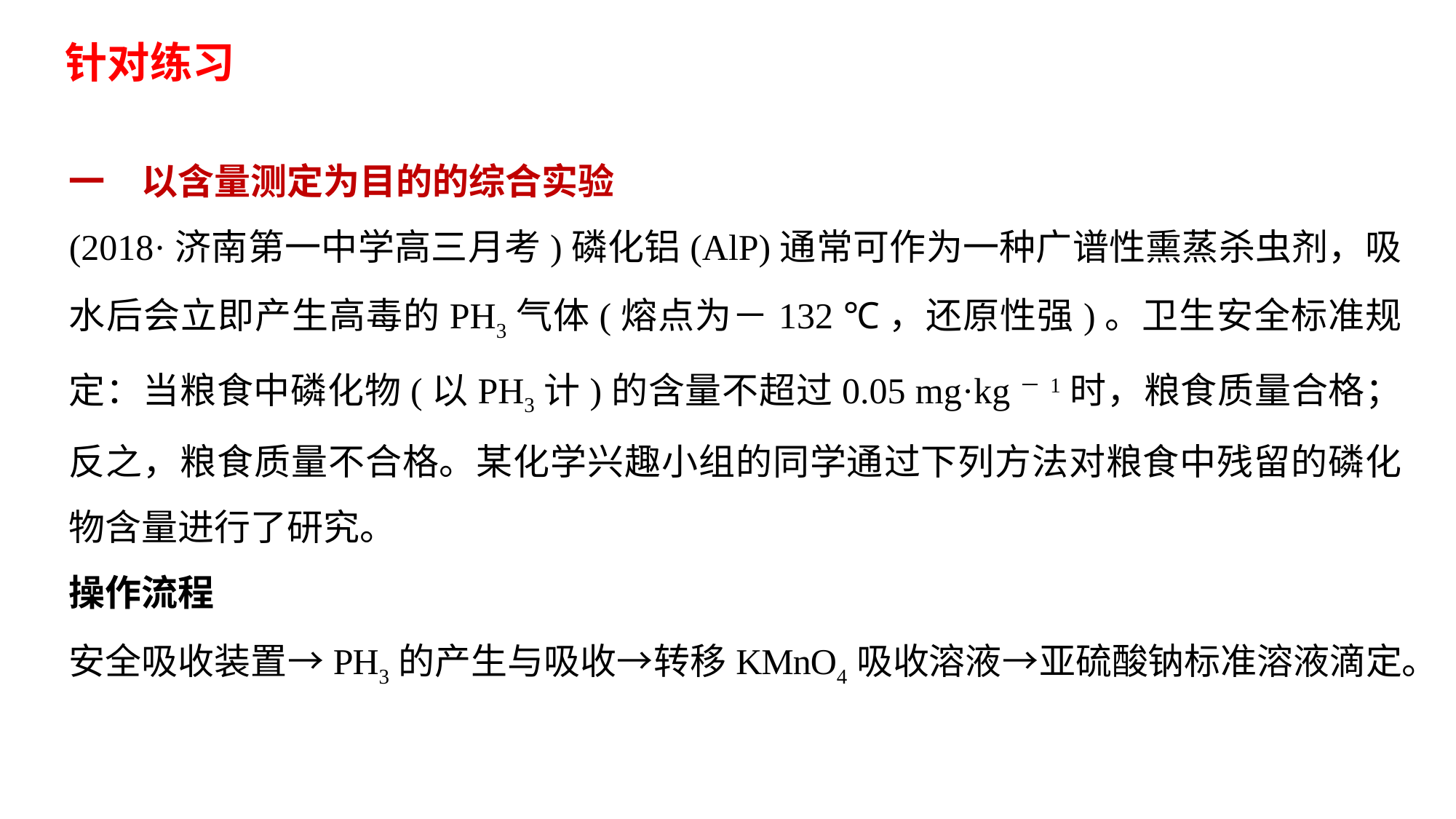

针对练习
一　以含量测定为目的的综合实验
(2018·济南第一中学高三月考)磷化铝(AlP)通常可作为一种广谱性熏蒸杀虫剂，吸水后会立即产生高毒的PH3气体(熔点为－132 ℃，还原性强)。卫生安全标准规定：当粮食中磷化物(以PH3计)的含量不超过0.05 mg·kg－1时，粮食质量合格；反之，粮食质量不合格。某化学兴趣小组的同学通过下列方法对粮食中残留的磷化物含量进行了研究。
操作流程
安全吸收装置→PH3的产生与吸收→转移KMnO4吸收溶液→亚硫酸钠标准溶液滴定。